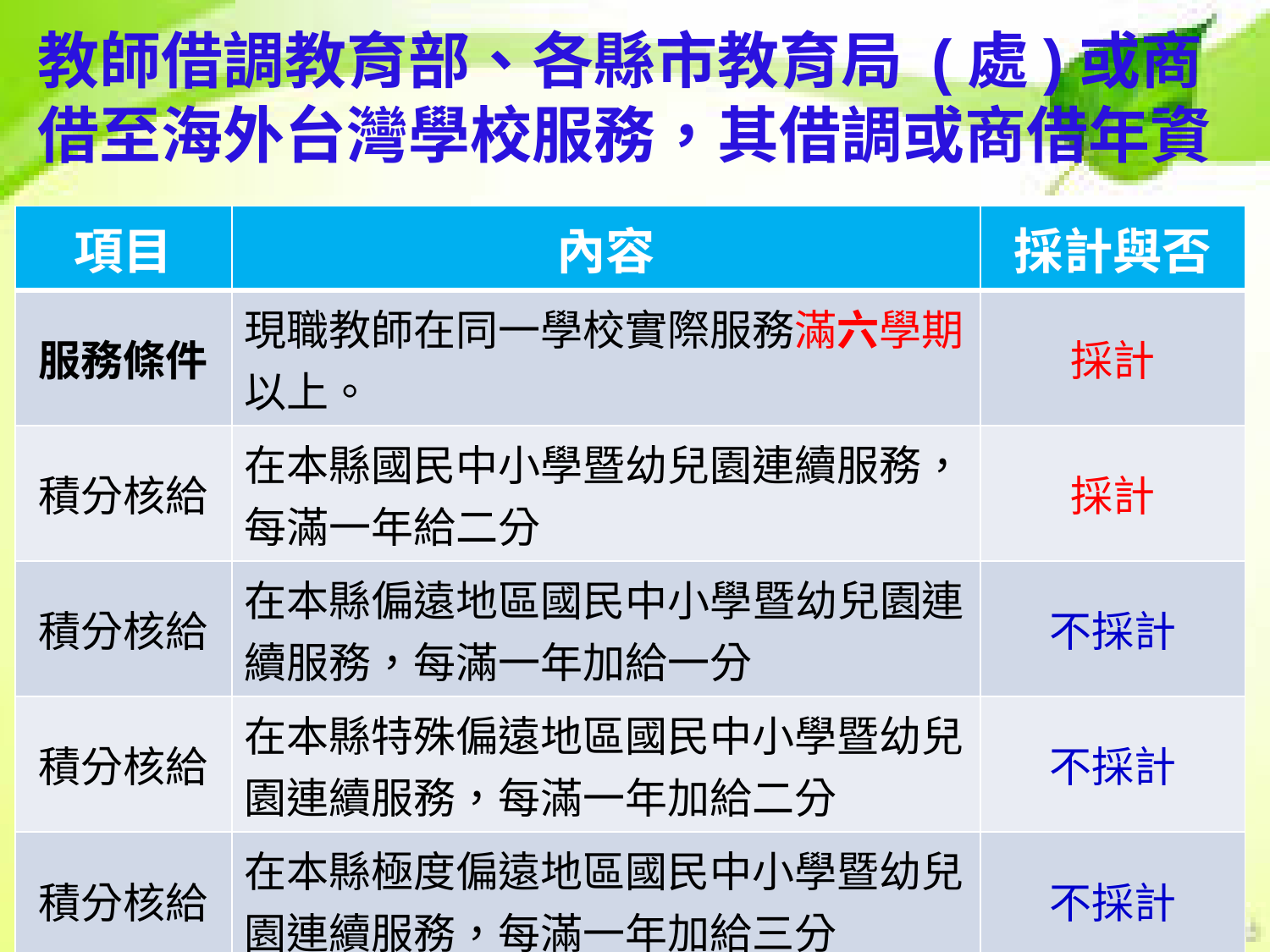

# 教師借調教育部、各縣市教育局 (處)或商借至海外台灣學校服務，其借調或商借年資
| 項目 | 內容 | 採計與否 |
| --- | --- | --- |
| 服務條件 | 現職教師在同一學校實際服務滿六學期以上。 | 採計 |
| 積分核給 | 在本縣國民中小學暨幼兒園連續服務，每滿一年給二分 | 採計 |
| 積分核給 | 在本縣偏遠地區國民中小學暨幼兒園連續服務，每滿一年加給一分 | 不採計 |
| 積分核給 | 在本縣特殊偏遠地區國民中小學暨幼兒園連續服務，每滿一年加給二分 | 不採計 |
| 積分核給 | 在本縣極度偏遠地區國民中小學暨幼兒園連續服務，每滿一年加給三分 | 不採計 |